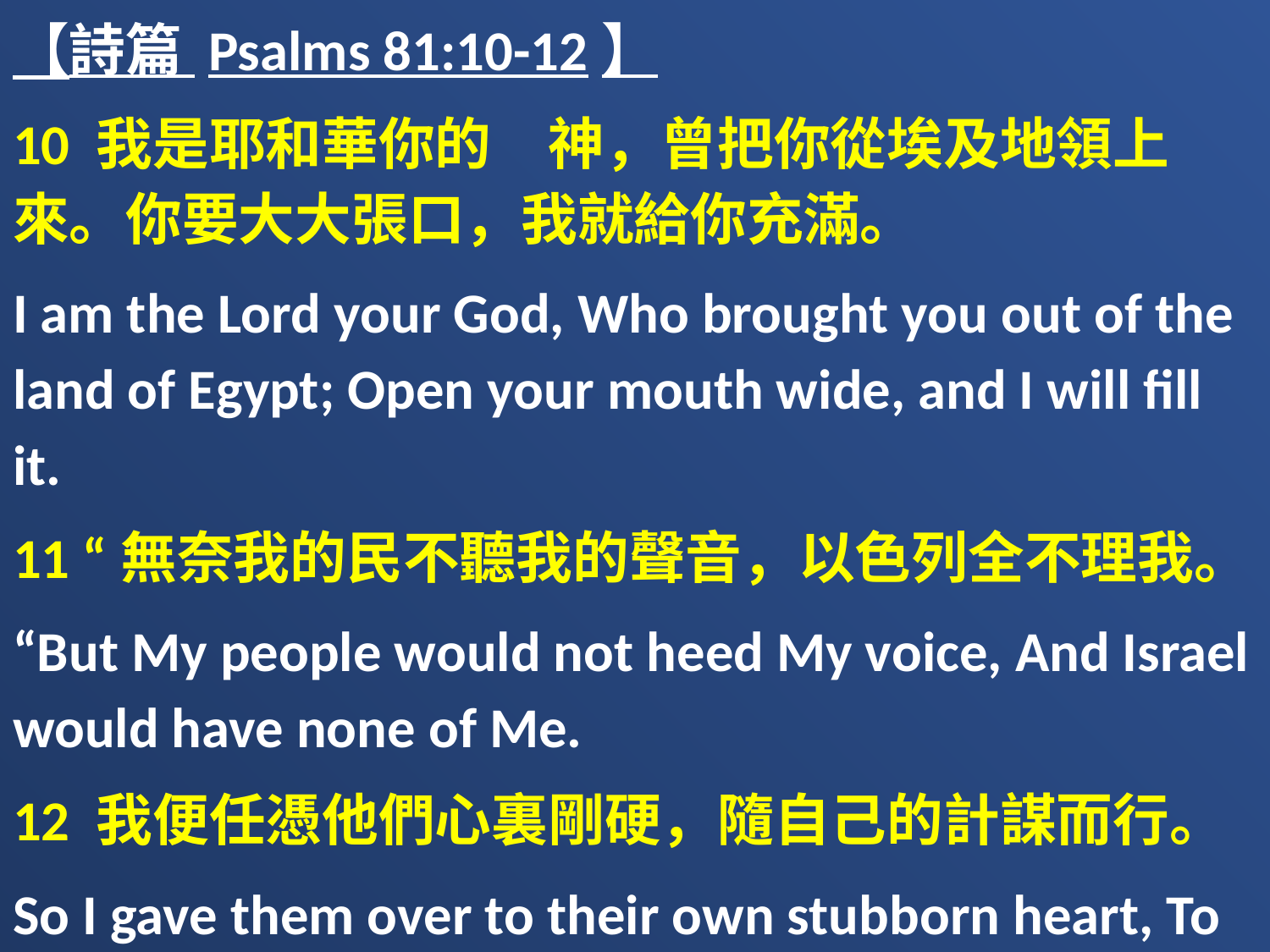

【詩篇 Psalms 81:10-12】
10 我是耶和華你的　神，曾把你從埃及地領上來。你要大大張口，我就給你充滿。
I am the Lord your God, Who brought you out of the land of Egypt; Open your mouth wide, and I will fill it.
11 “無奈我的民不聽我的聲音，以色列全不理我。
“But My people would not heed My voice, And Israel would have none of Me.
12 我便任憑他們心裏剛硬，隨自己的計謀而行。
So I gave them over to their own stubborn heart, To walk in their own counsels.